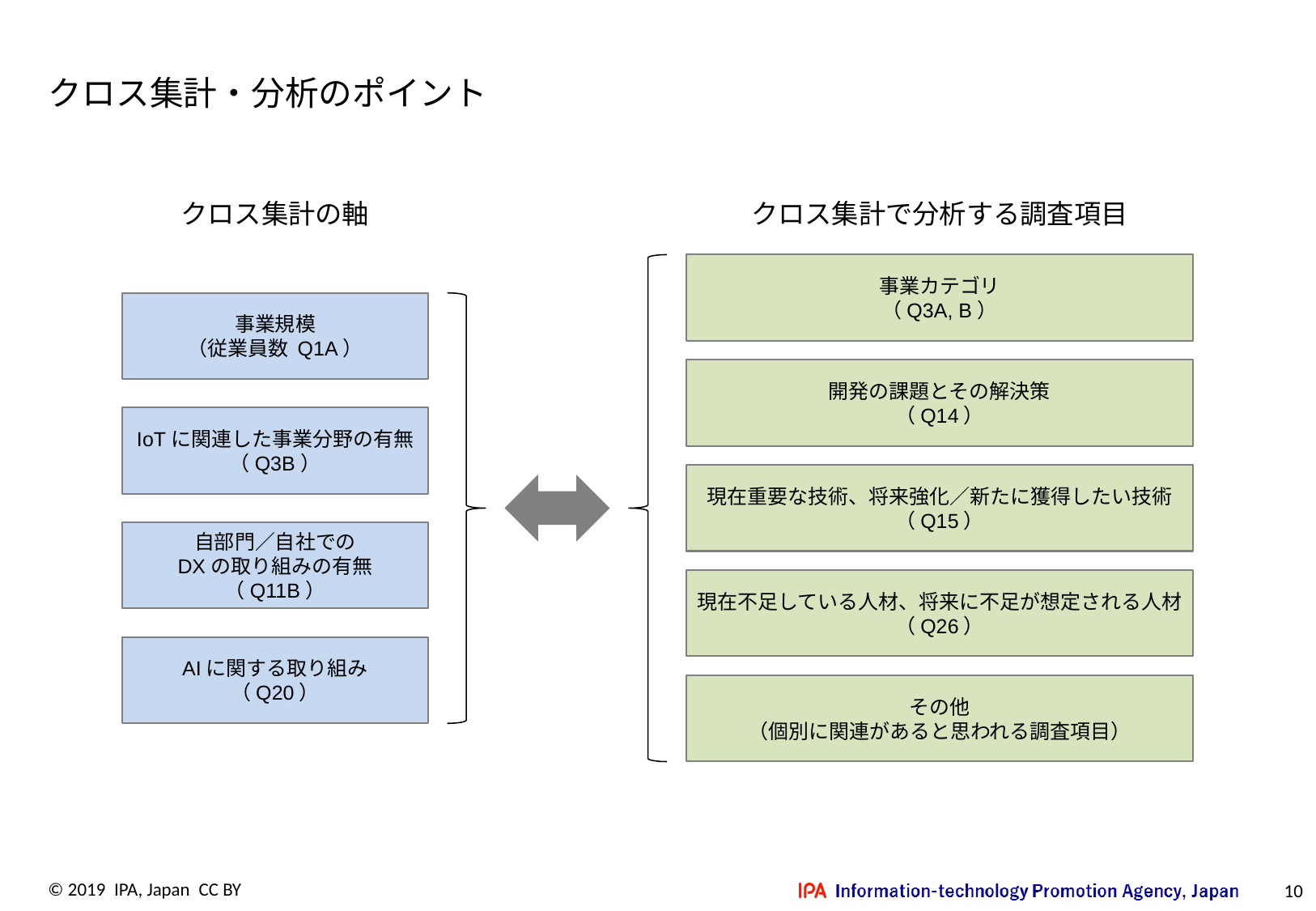

# クロス集計・分析のポイント
クロス集計の軸
クロス集計で分析する調査項目

事業カテゴリ
（Q3A, B）
事業規模
（従業員数 Q1A）

開発の課題とその解決策
（Q14）
IoTに関連した事業分野の有無
（Q3B）
現在重要な技術、将来強化／新たに獲得したい技術
（Q15）

自部門／自社での
DXの取り組みの有無
（Q11B）
現在不足している人材、将来に不足が想定される人材
（Q26）
AIに関する取り組み
（Q20）
その他
（個別に関連があると思われる調査項目）